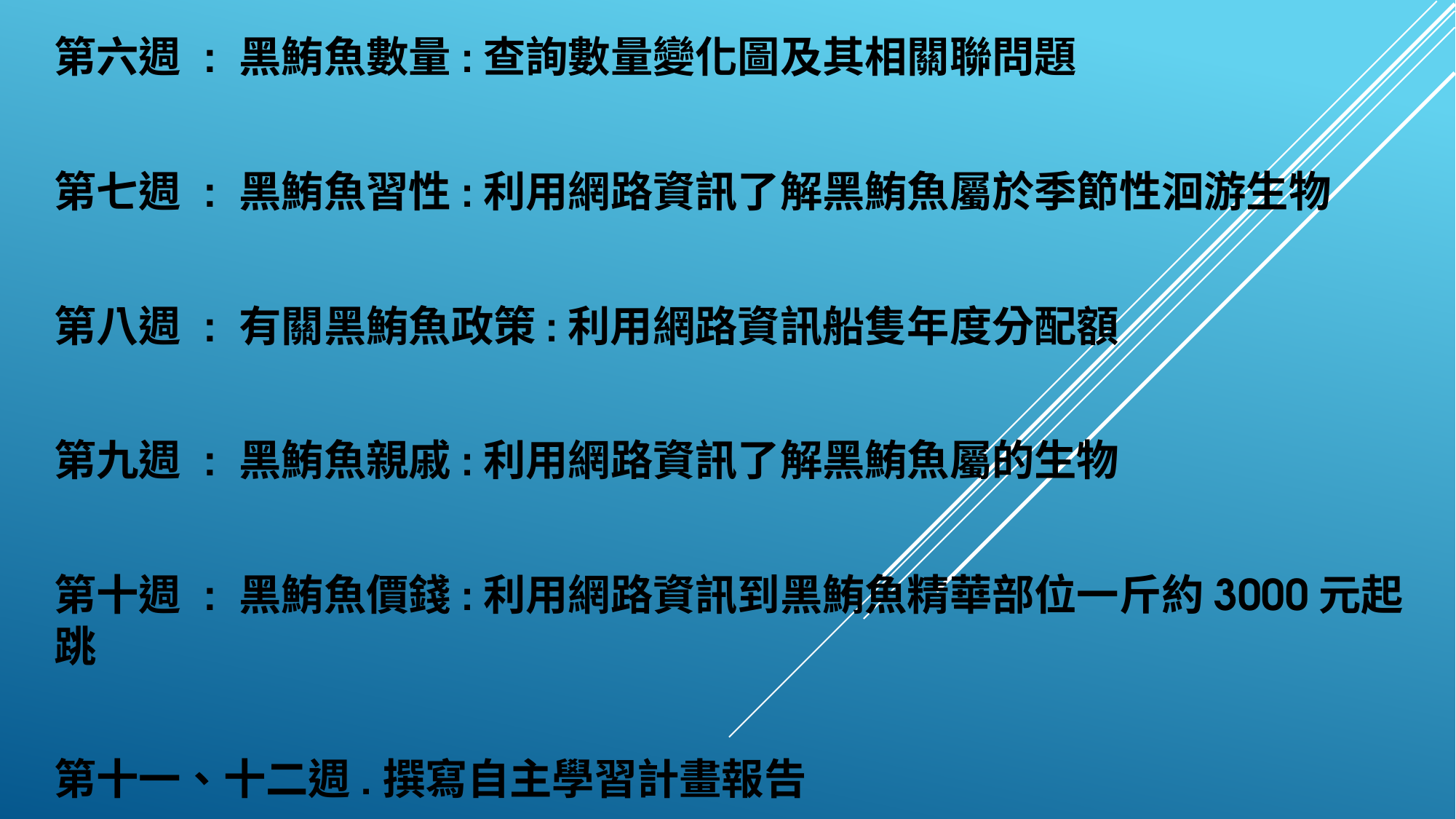

#
第六週 : 黑鮪魚數量:查詢數量變化圖及其相關聯問題

第七週 : 黑鮪魚習性:利用網路資訊了解黑鮪魚屬於季節性洄游生物

第八週 : 有關黑鮪魚政策:利用網路資訊船隻年度分配額

第九週 : 黑鮪魚親戚:利用網路資訊了解黑鮪魚屬的生物

第十週 : 黑鮪魚價錢:利用網路資訊到黑鮪魚精華部位一斤約3000元起跳

第十一、十二週.撰寫自主學習計畫報告